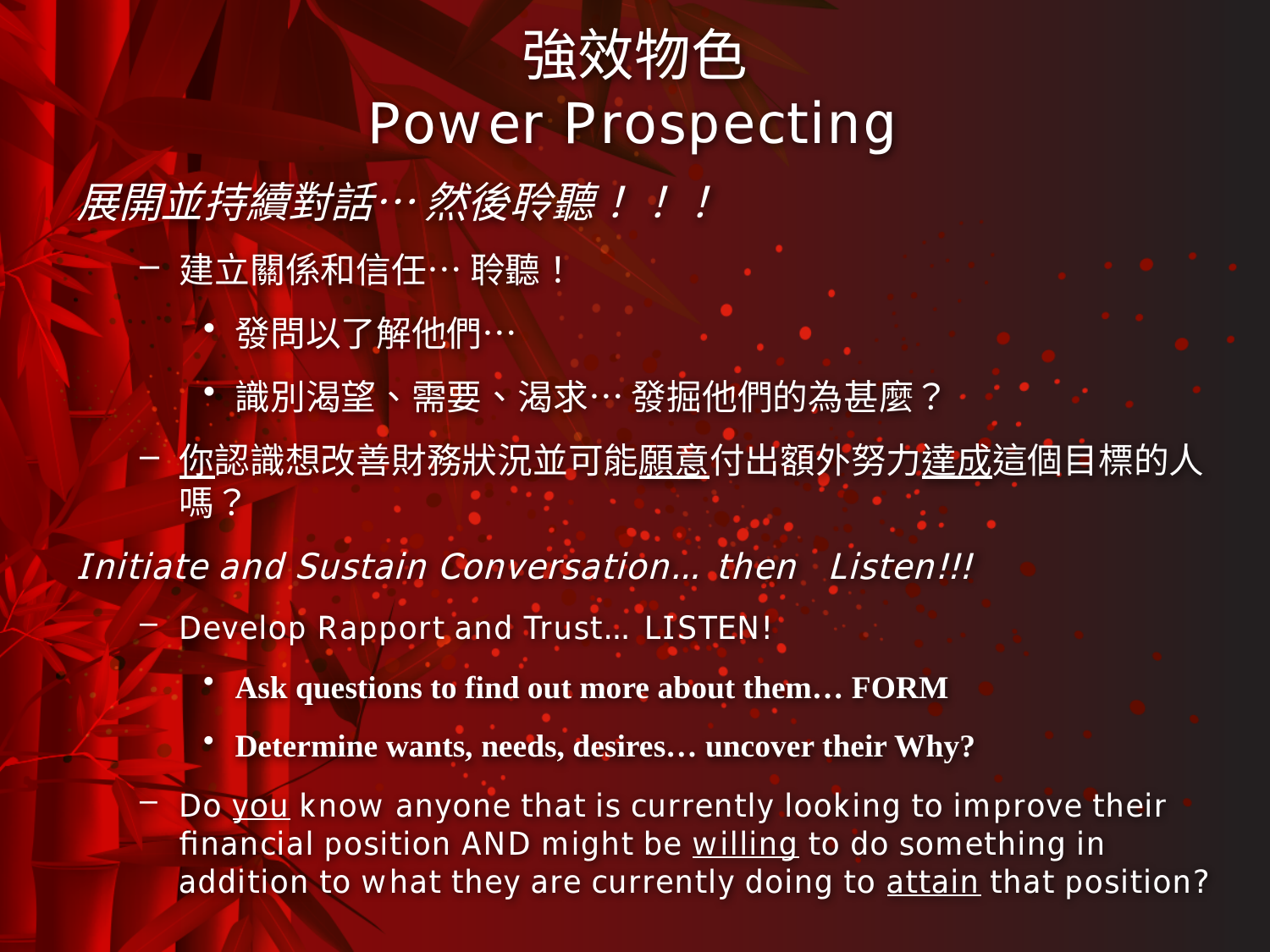

# 強效物色 Power Prospecting
展開並持續對話… 然後聆聽！！！
建立關係和信任… 聆聽！
發問以了解他們…
識別渴望、需要、渴求… 發掘他們的為甚麼？
你認識想改善財務狀況並可能願意付出額外努力達成這個目標的人嗎？
Initiate and Sustain Conversation… then   Listen!!!
Develop Rapport and Trust… LISTEN!
Ask questions to find out more about them… FORM
Determine wants, needs, desires… uncover their Why?
Do you know anyone that is currently looking to improve their financial position AND might be willing to do something in addition to what they are currently doing to attain that position?